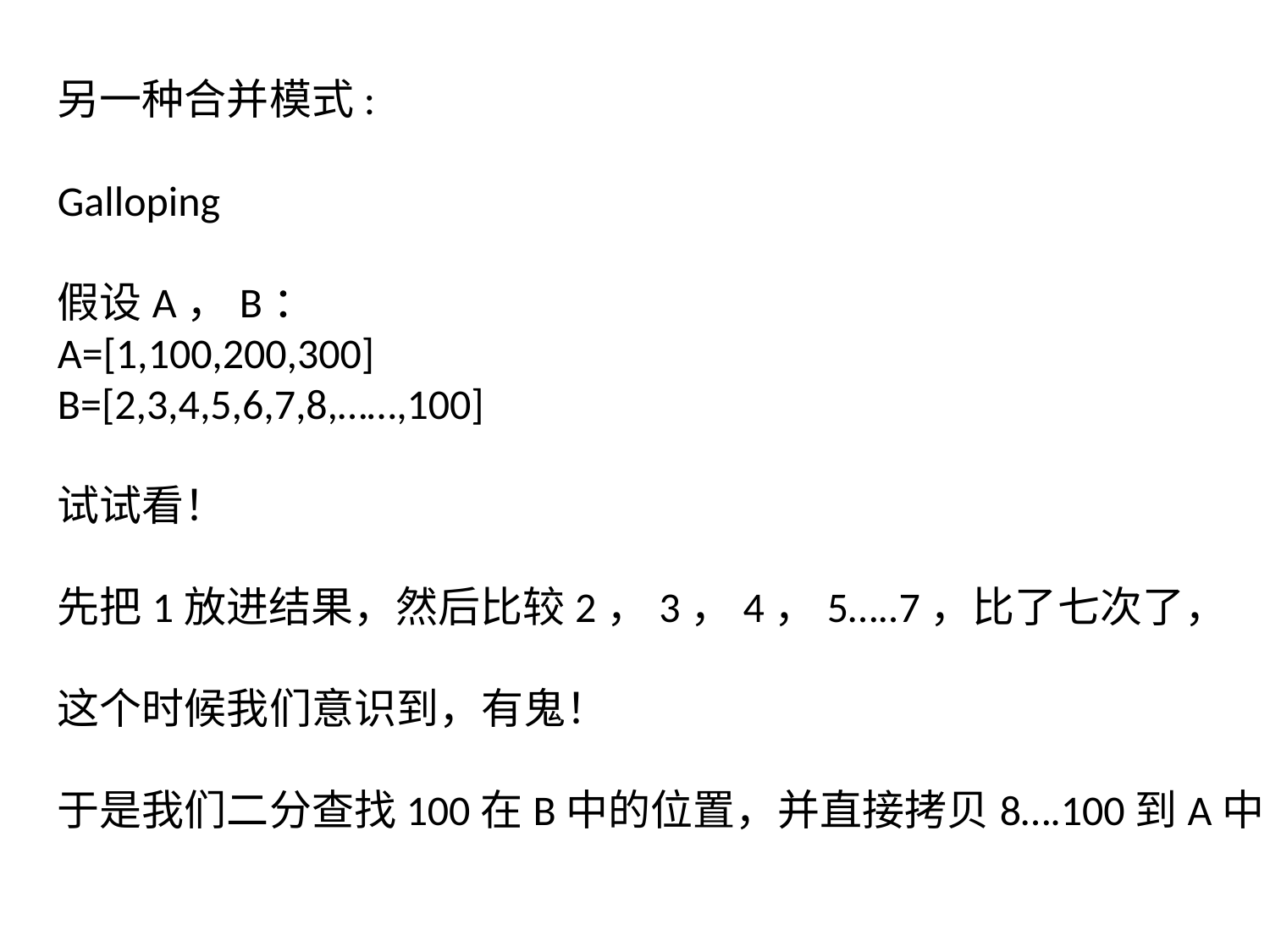

另一种合并模式:

Galloping

假设A，B：
A=[1,100,200,300]
B=[2,3,4,5,6,7,8,……,100]

试试看！

先把1放进结果，然后比较2，3，4，5…..7，比了七次了，

这个时候我们意识到，有鬼！

于是我们二分查找100在B中的位置，并直接拷贝8….100到A中